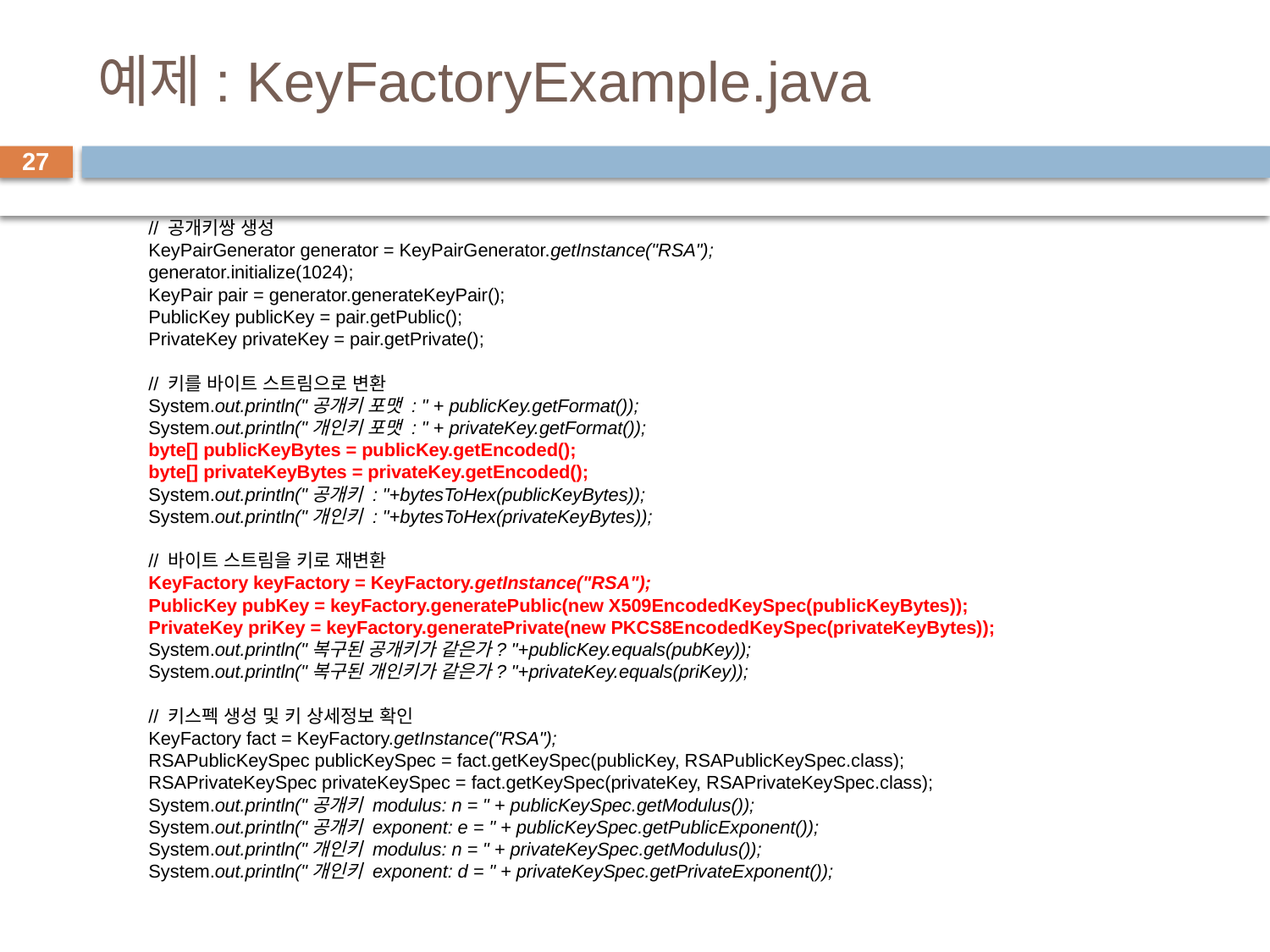

# 예제: KeyFactoryExample.java
27
// 공개키쌍 생성
KeyPairGenerator generator = KeyPairGenerator.getInstance("RSA");
generator.initialize(1024);
KeyPair pair = generator.generateKeyPair();
PublicKey publicKey = pair.getPublic();
PrivateKey privateKey = pair.getPrivate();

// 키를 바이트 스트림으로 변환
System.out.println("공개키 포맷 : " + publicKey.getFormat());
System.out.println("개인키 포맷 : " + privateKey.getFormat());
byte[] publicKeyBytes = publicKey.getEncoded();
byte[] privateKeyBytes = privateKey.getEncoded();
System.out.println("공개키 : "+bytesToHex(publicKeyBytes));
System.out.println("개인키 : "+bytesToHex(privateKeyBytes));

// 바이트 스트림을 키로 재변환
KeyFactory keyFactory = KeyFactory.getInstance("RSA");
PublicKey pubKey = keyFactory.generatePublic(new X509EncodedKeySpec(publicKeyBytes));
PrivateKey priKey = keyFactory.generatePrivate(new PKCS8EncodedKeySpec(privateKeyBytes));
System.out.println("복구된 공개키가 같은가? "+publicKey.equals(pubKey));
System.out.println("복구된 개인키가 같은가? "+privateKey.equals(priKey));

// 키스펙 생성 및 키 상세정보 확인
KeyFactory fact = KeyFactory.getInstance("RSA");
RSAPublicKeySpec publicKeySpec = fact.getKeySpec(publicKey, RSAPublicKeySpec.class);
RSAPrivateKeySpec privateKeySpec = fact.getKeySpec(privateKey, RSAPrivateKeySpec.class);
System.out.println("공개키 modulus: n = " + publicKeySpec.getModulus());
System.out.println("공개키 exponent: e = " + publicKeySpec.getPublicExponent());
System.out.println("개인키 modulus: n = " + privateKeySpec.getModulus());
System.out.println("개인키 exponent: d = " + privateKeySpec.getPrivateExponent());